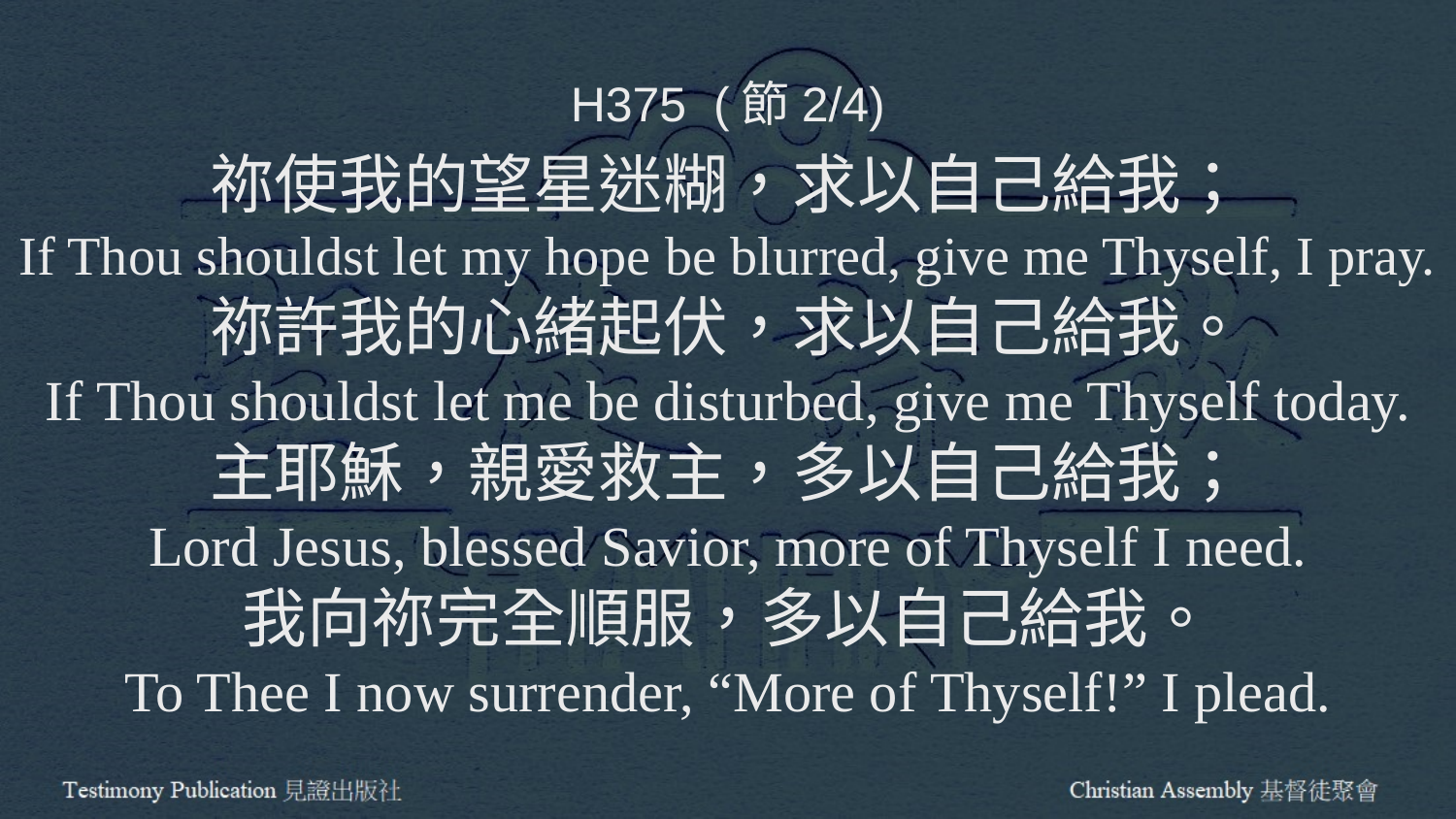

H375  (節2/4)
祢使我的望星迷糊，求以自己給我；
If Thou shouldst let my hope be blurred, give me Thyself, I pray.
祢許我的心緒起伏，求以自己給我。
If Thou shouldst let me be disturbed, give me Thyself today.
主耶穌，親愛救主，多以自己給我；
Lord Jesus, blessed Savior, more of Thyself I need.
我向祢完全順服，多以自己給我。
To Thee I now surrender, “More of Thyself!” I plead.